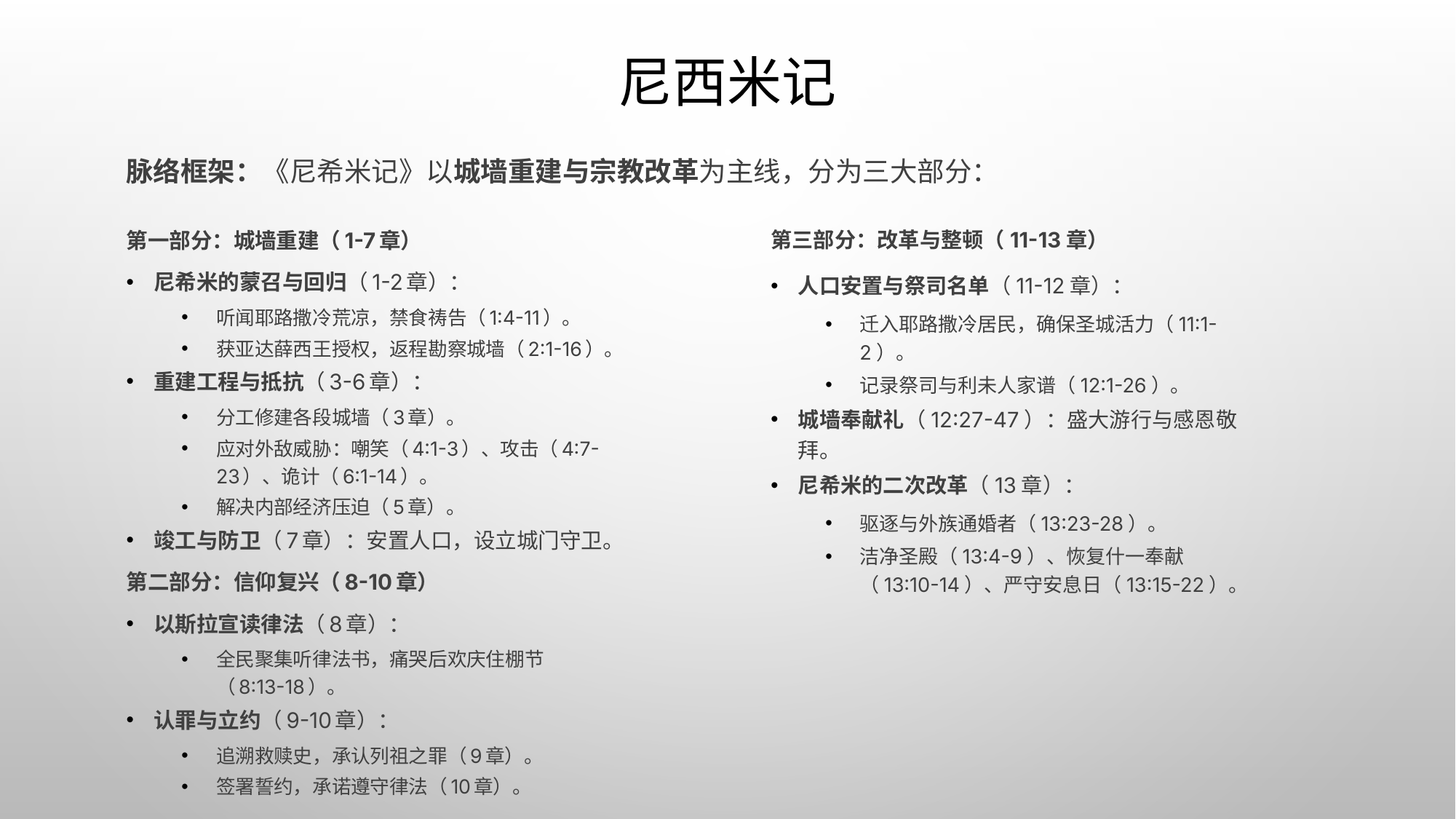

# 尼西米记
脉络框架：《尼希米记》以城墙重建与宗教改革为主线，分为三大部分：

第一部分：城墙重建（1-7章）
尼希米的蒙召与回归（1-2章）：
听闻耶路撒冷荒凉，禁食祷告（1:4-11）。
获亚达薛西王授权，返程勘察城墙（2:1-16）。
重建工程与抵抗（3-6章）：
分工修建各段城墙（3章）。
应对外敌威胁：嘲笑（4:1-3）、攻击（4:7-23）、诡计（6:1-14）。
解决内部经济压迫（5章）。
竣工与防卫（7章）：安置人口，设立城门守卫。
第二部分：信仰复兴（8-10章）
以斯拉宣读律法（8章）：
全民聚集听律法书，痛哭后欢庆住棚节（8:13-18）。
认罪与立约（9-10章）：
追溯救赎史，承认列祖之罪（9章）。
签署誓约，承诺遵守律法（10章）。
第三部分：改革与整顿（11-13章）
人口安置与祭司名单（11-12章）：
迁入耶路撒冷居民，确保圣城活力（11:1-2）。
记录祭司与利未人家谱（12:1-26）。
城墙奉献礼（12:27-47）：盛大游行与感恩敬拜。
尼希米的二次改革（13章）：
驱逐与外族通婚者（13:23-28）。
洁净圣殿（13:4-9）、恢复什一奉献（13:10-14）、严守安息日（13:15-22）。